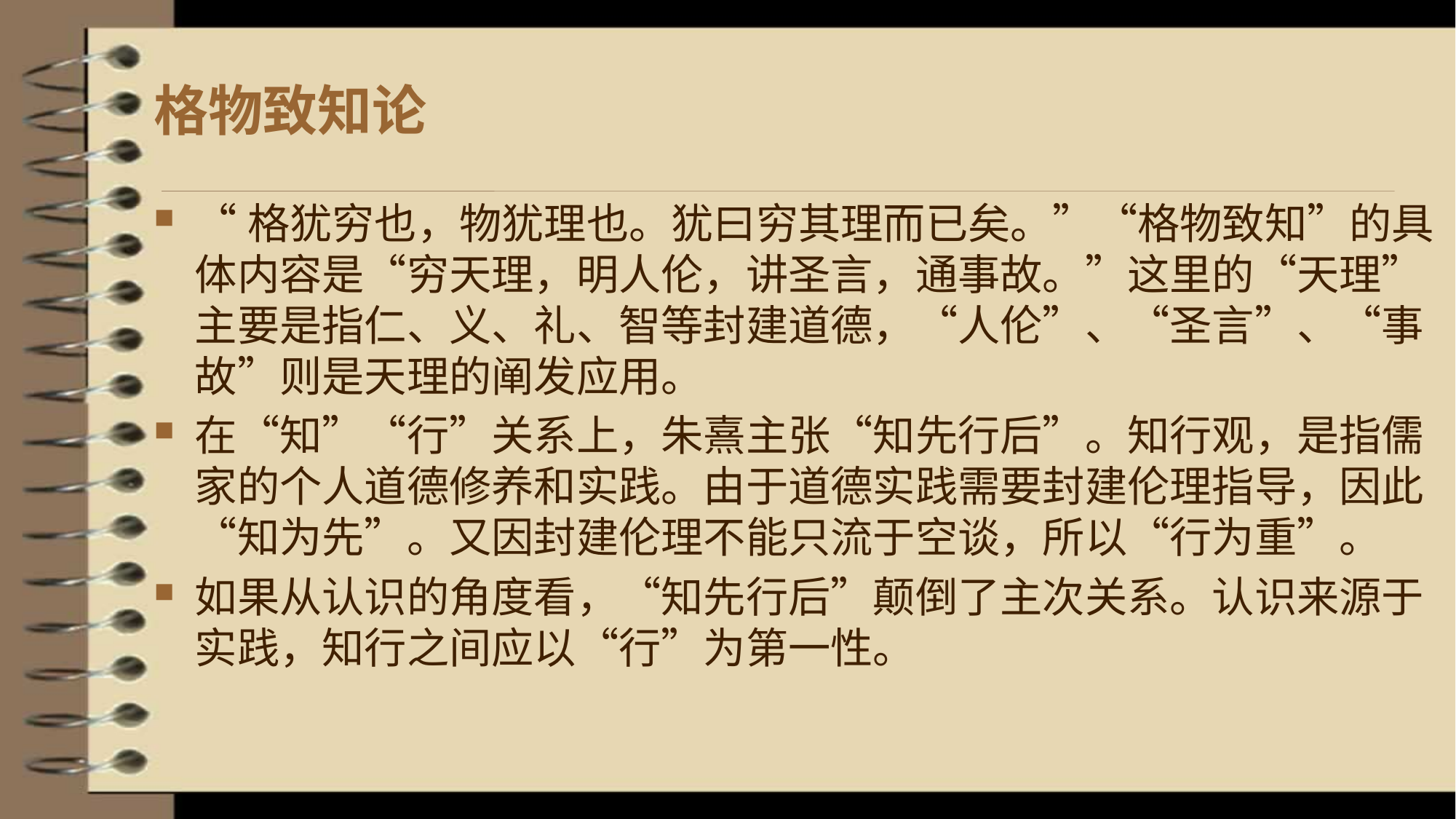

# 格物致知论
“格犹穷也，物犹理也。犹曰穷其理而已矣。”“格物致知”的具体内容是“穷天理，明人伦，讲圣言，通事故。”这里的“天理”主要是指仁、义、礼、智等封建道德，“人伦”、“圣言”、“事故”则是天理的阐发应用。
在“知”“行”关系上，朱熹主张“知先行后”。知行观，是指儒家的个人道德修养和实践。由于道德实践需要封建伦理指导，因此“知为先”。又因封建伦理不能只流于空谈，所以“行为重”。
如果从认识的角度看，“知先行后”颠倒了主次关系。认识来源于实践，知行之间应以“行”为第一性。